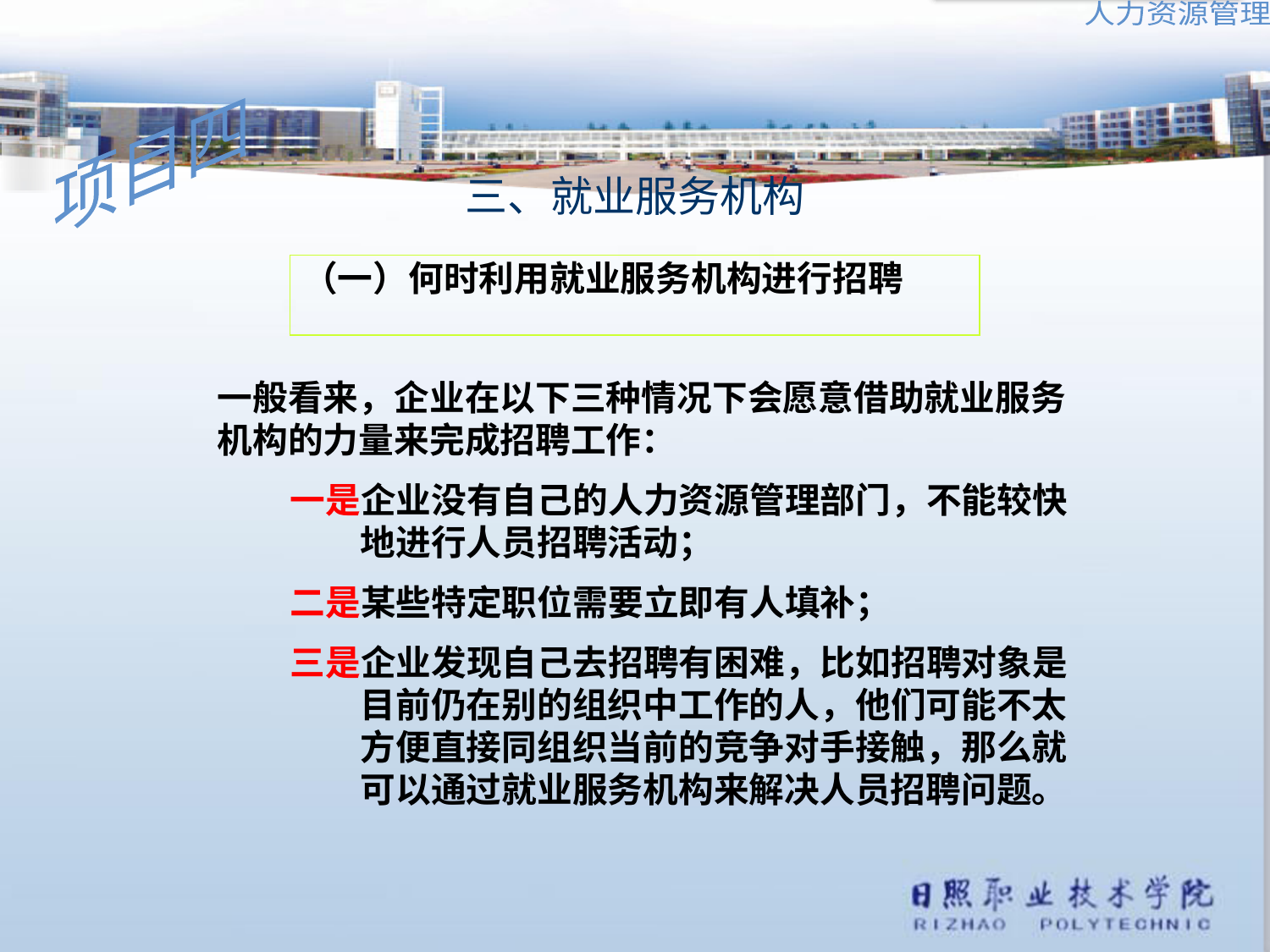

三、就业服务机构
（一）何时利用就业服务机构进行招聘
一般看来，企业在以下三种情况下会愿意借助就业服务机构的力量来完成招聘工作：
        一是企业没有自己的人力资源管理部门，不能较快	  地进行人员招聘活动；
        二是某些特定职位需要立即有人填补；
        三是企业发现自己去招聘有困难，比如招聘对象是                	  目前仍在别的组织中工作的人，他们可能不太	  方便直接同组织当前的竞争对手接触，那么就	  可以通过就业服务机构来解决人员招聘问题。